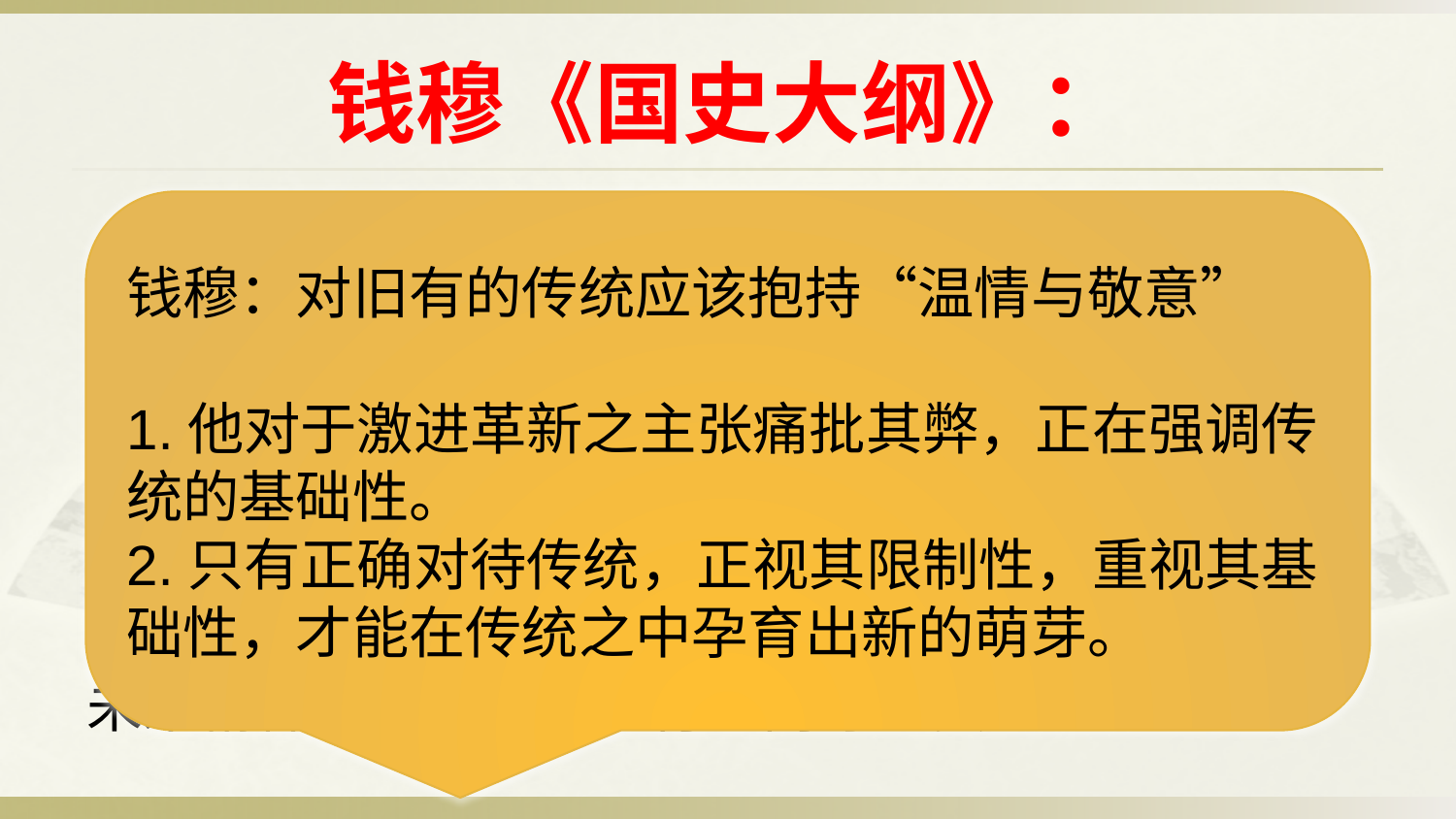

# 钱穆《国史大纲》：
        今人率言‘革新’，然革新固当知旧。不识病象，何施刀药? 仅为一种凭空抽象之理想，蛮干强为，求其实现，鲁莽灭裂，于现状有破坏无改进。凡对于已往历史抱一种革命的蔑视者，此皆一切真正进步之劲敌也。惟借过去乃可认识现在，亦惟对现在有真实之认识，乃能对现在有真实之改进。故所贵于历史智识者，又不仅于鉴古而知今，乃将为未来精神尽其一部分孕育与向导之责也。
钱穆：对旧有的传统应该抱持“温情与敬意”

1.他对于激进革新之主张痛批其弊，正在强调传统的基础性。
2.只有正确对待传统，正视其限制性，重视其基础性，才能在传统之中孕育出新的萌芽。